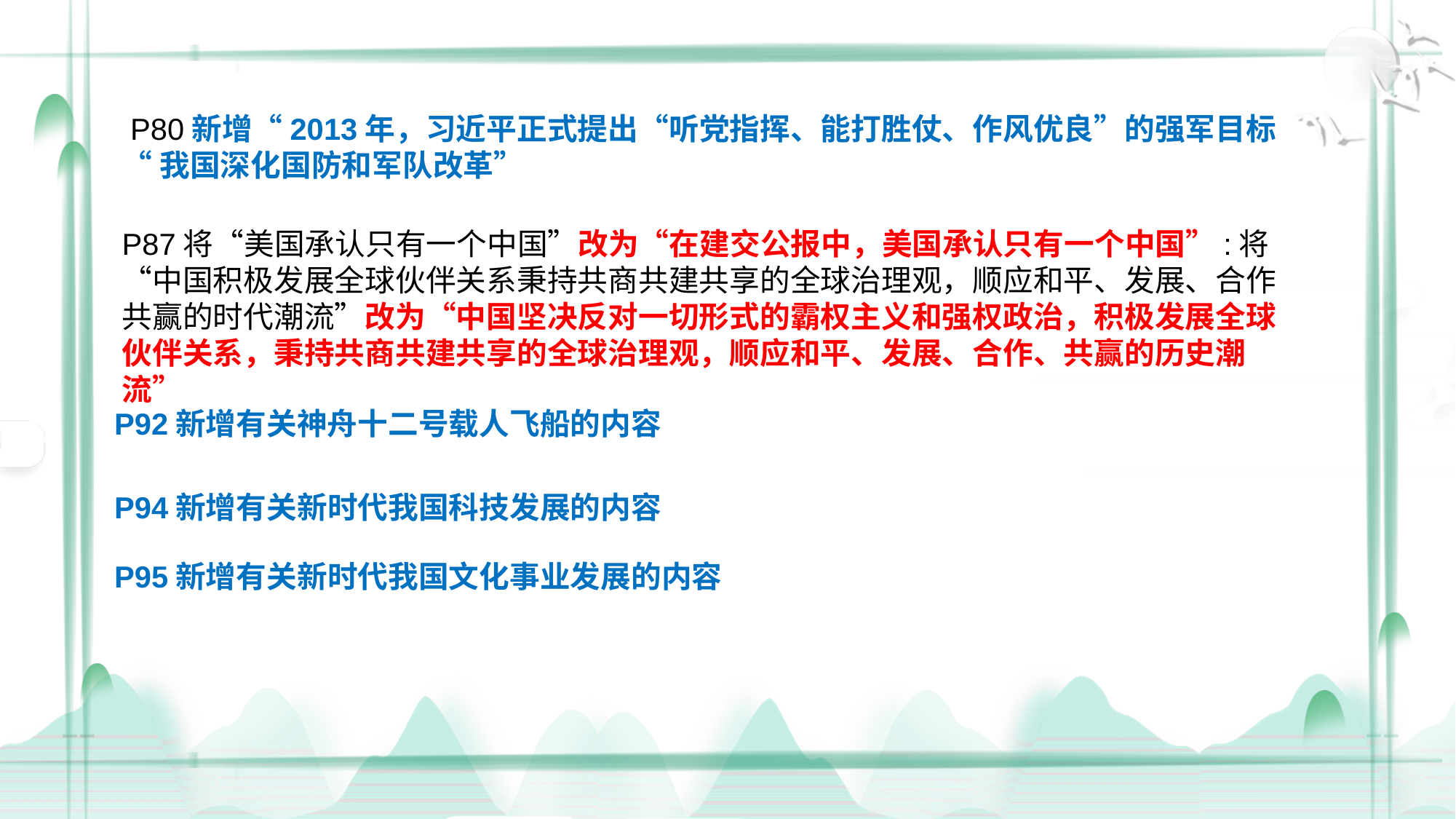

P80新增“2013年，习近平正式提出“听党指挥、能打胜仗、作风优良”的强军目标
“我国深化国防和军队改革”
P87将“美国承认只有一个中国”改为“在建交公报中，美国承认只有一个中国”:将“中国积极发展全球伙伴关系秉持共商共建共享的全球治理观，顺应和平、发展、合作
共赢的时代潮流”改为“中国坚决反对一切形式的霸权主义和强权政治，积极发展全球伙伴关系，秉持共商共建共享的全球治理观，顺应和平、发展、合作、共赢的历史潮流”
P92新增有关神舟十二号载人飞船的内容
P94新增有关新时代我国科技发展的内容
P95新增有关新时代我国文化事业发展的内容